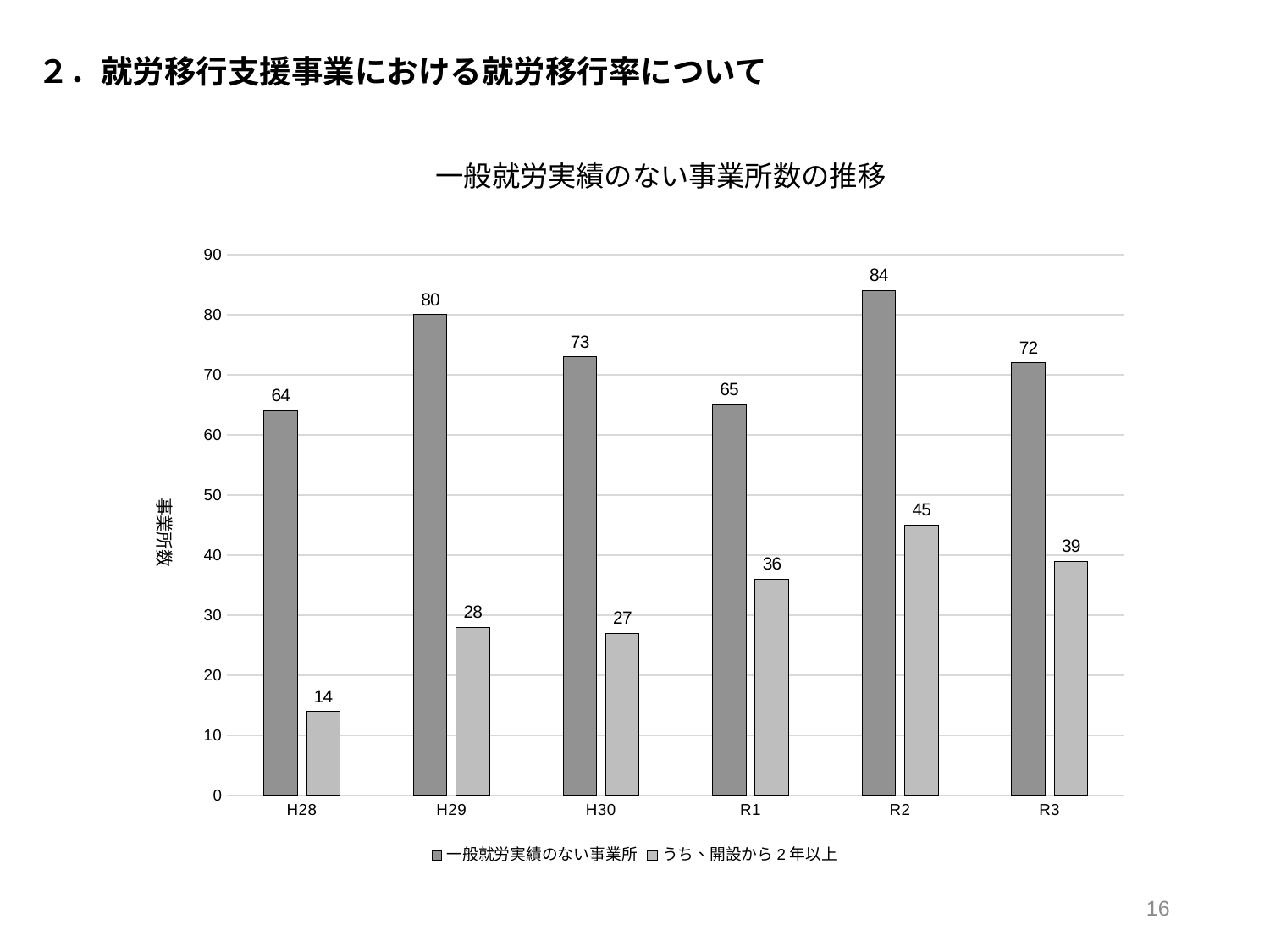

２．就労移行支援事業における就労移行率について
一般就労実績のない事業所数の推移

### Chart

| Category | 一般就労実績のない事業所 | うち、開設から2年以上 |
|---|---|---|
| H28 | 64.0 | 14.0 |
| H29 | 80.0 | 28.0 |
| H30 | 73.0 | 27.0 |
| R1 | 65.0 | 36.0 |
| R2 | 84.0 | 45.0 |
| R3 | 72.0 | 39.0 |
16